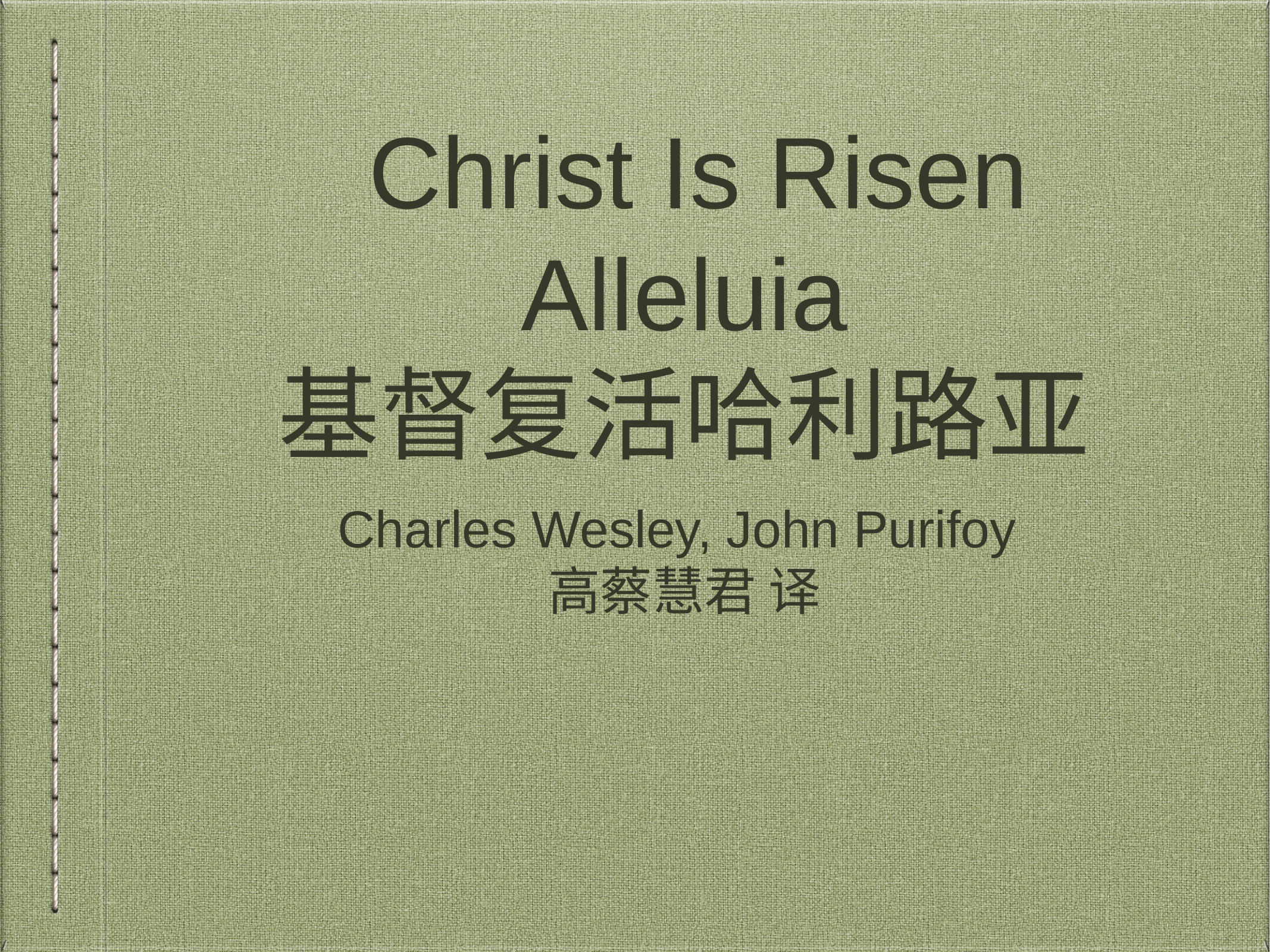

# Christ Is Risen Alleluia
基督复活哈利路亚
Charles Wesley, John Purifoy
高蔡慧君 译
1